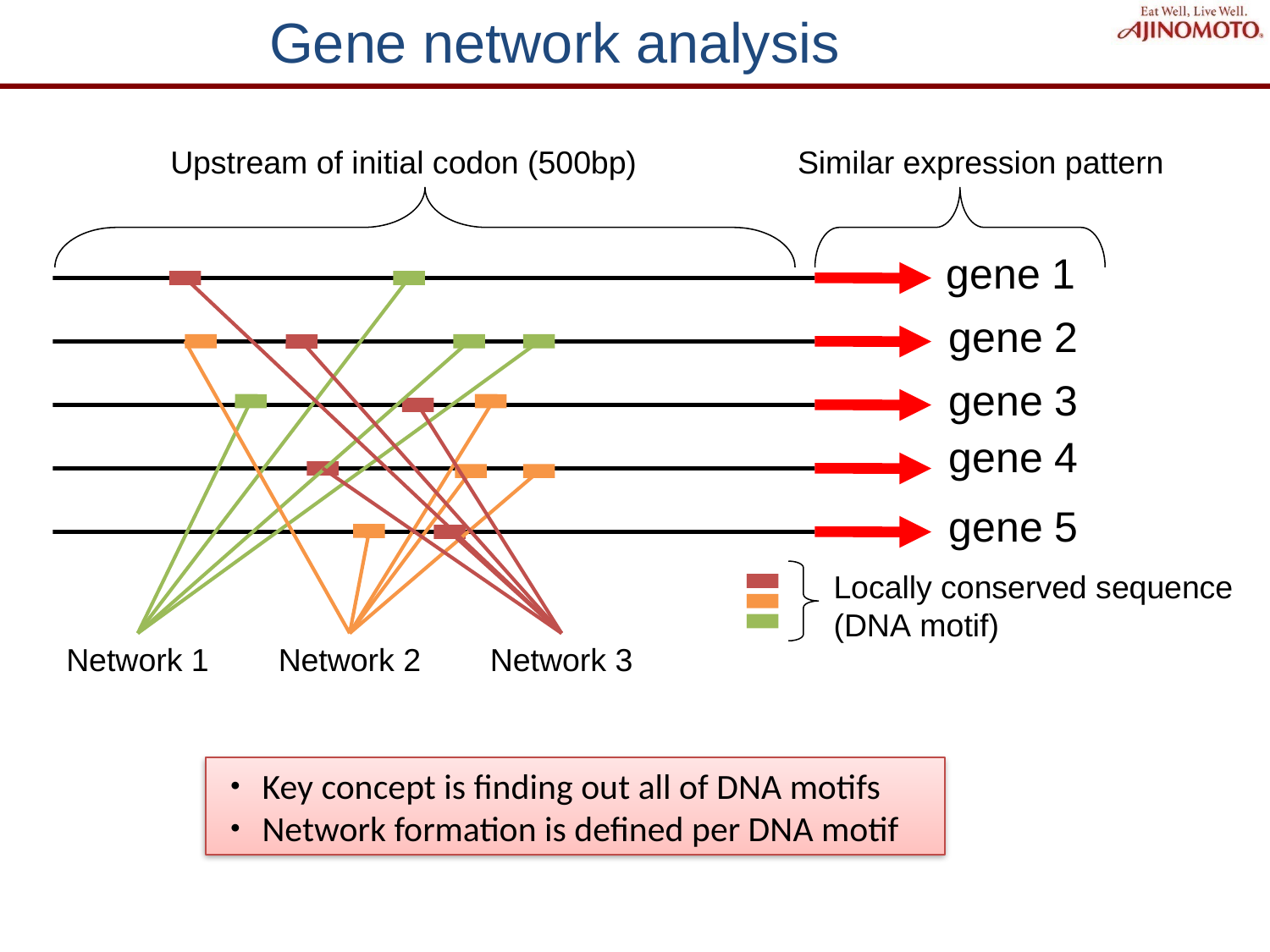

# Gene network analysis

Similar expression pattern
Upstream of initial codon (500bp)
gene 1

gene 2

gene 3

gene 4

gene 5

Locally conserved sequence
(DNA motif)

Network 1
Network 2
Network 3
・Key concept is finding out all of DNA motifs
・Network formation is defined per DNA motif